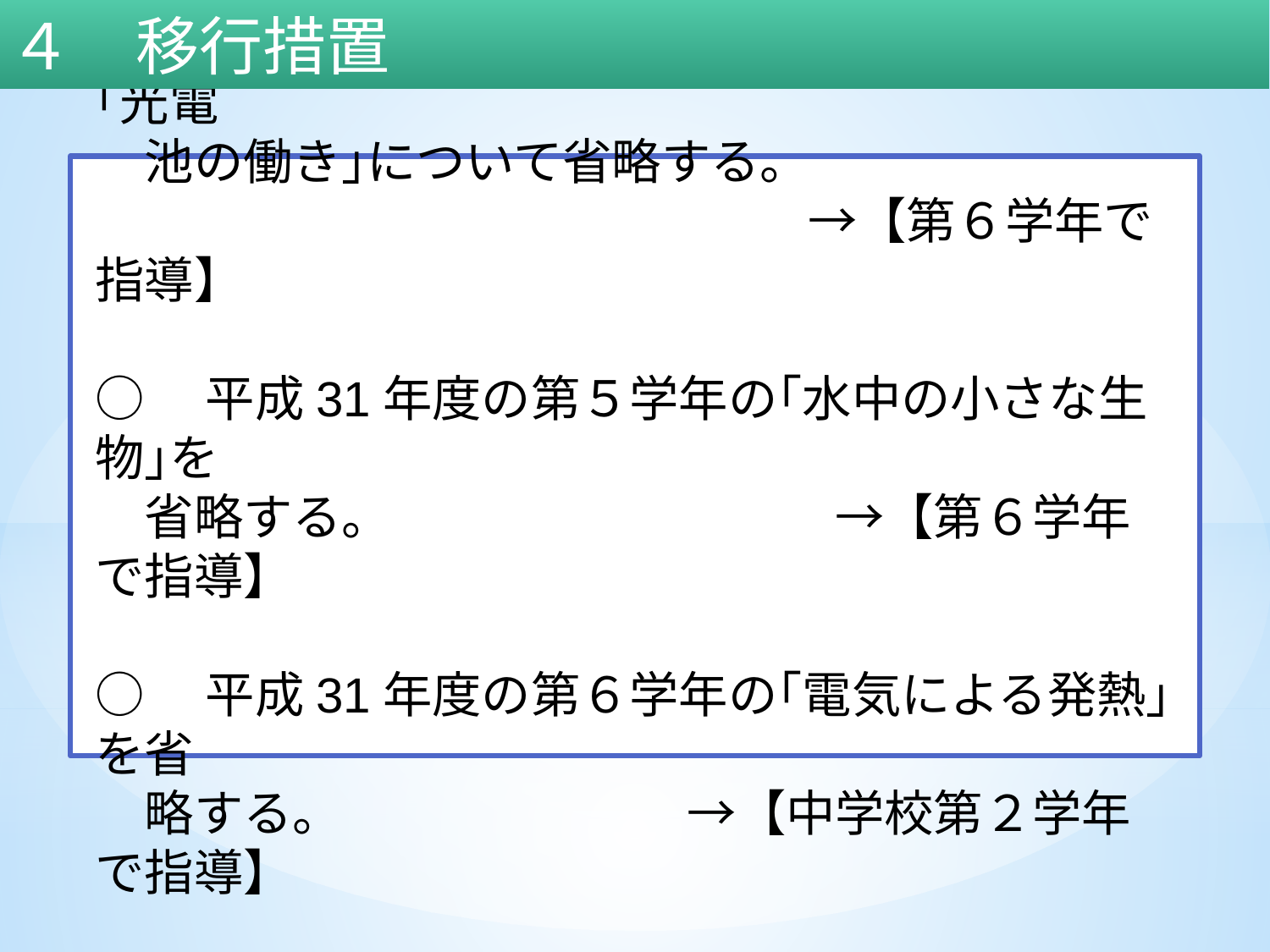

４　移行措置
○　平成30年度及び平成31年度の第４学年の｢光電
　池の働き｣について省略する。
　　　　　　　　　　　　　　  →【第６学年で指導】

○　平成31年度の第５学年の｢水中の小さな生物｣を
　省略する。　　　　　　　　　→【第６学年で指導】

○　平成31年度の第６学年の｢電気による発熱｣を省
　略する。　　　　　　　→【中学校第２学年で指導】